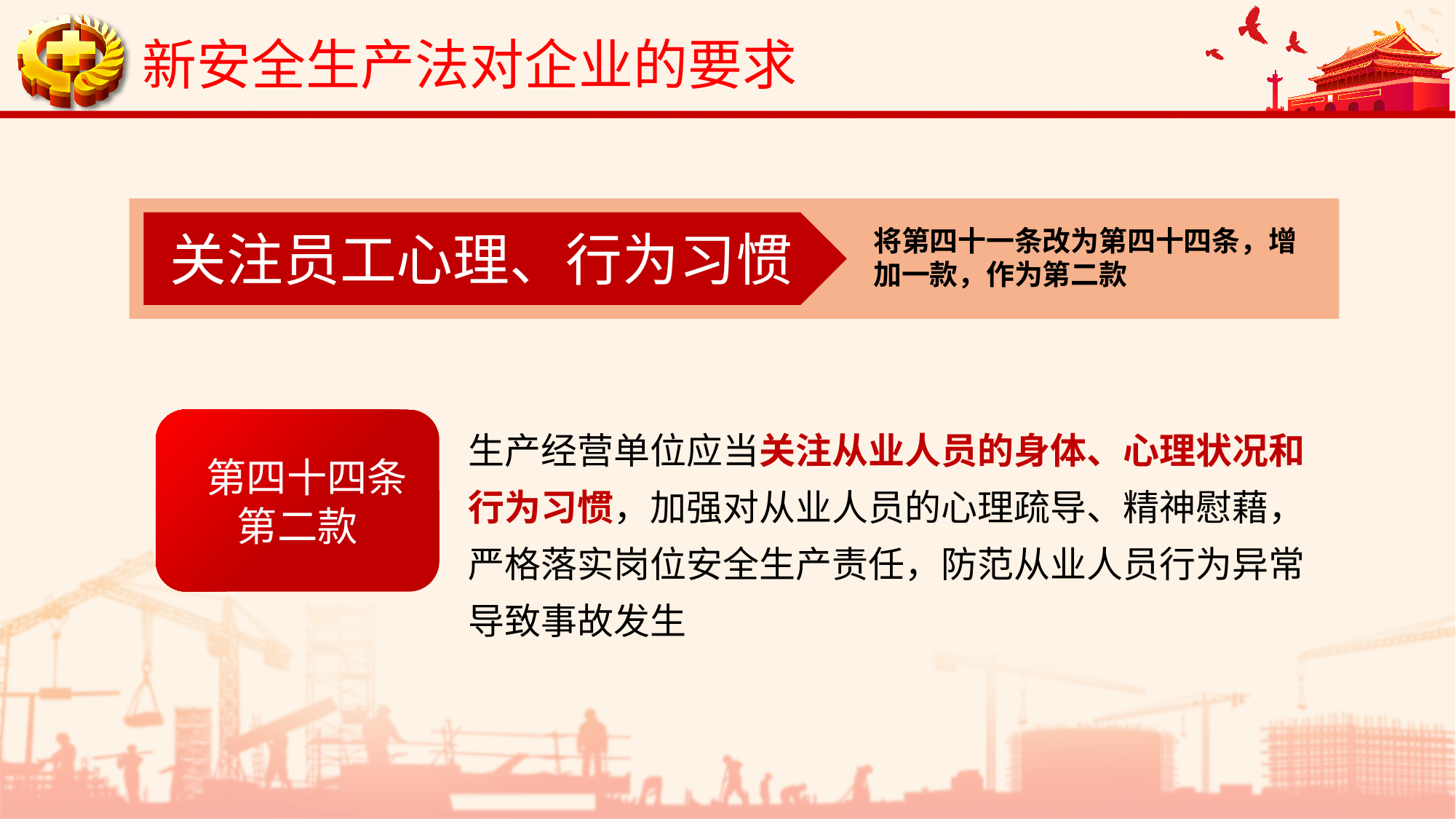

将第四十一条改为第四十四条，增加一款，作为第二款
关注员工心理、行为习惯
 第四十四条
第二款
生产经营单位应当关注从业人员的身体、心理状况和行为习惯，加强对从业人员的心理疏导、精神慰藉，严格落实岗位安全生产责任，防范从业人员行为异常导致事故发生